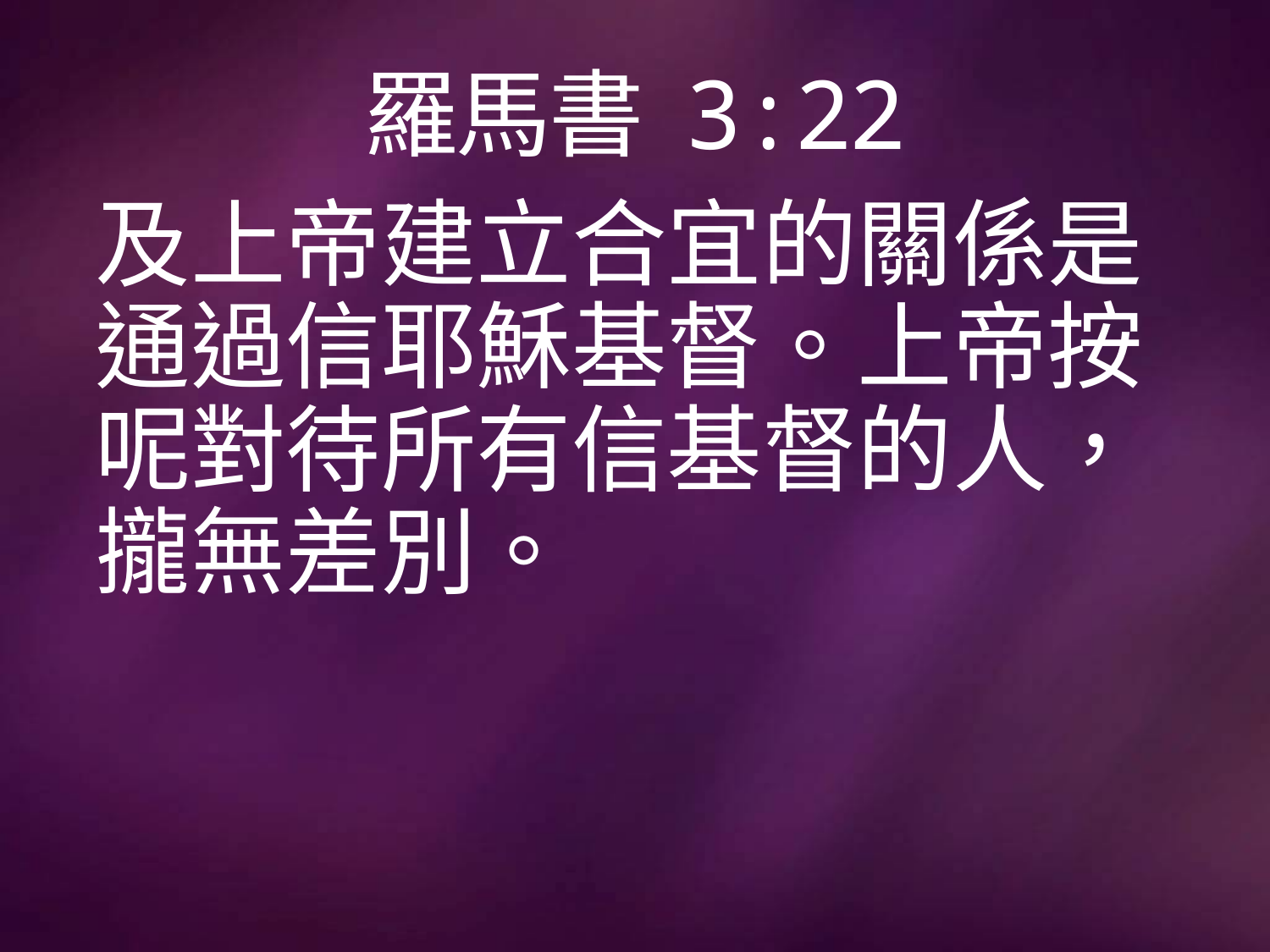

# 羅馬書 3:22
及上帝建立合宜的關係是通過信耶穌基督。上帝按呢對待所有信基督的人，攏無差別。